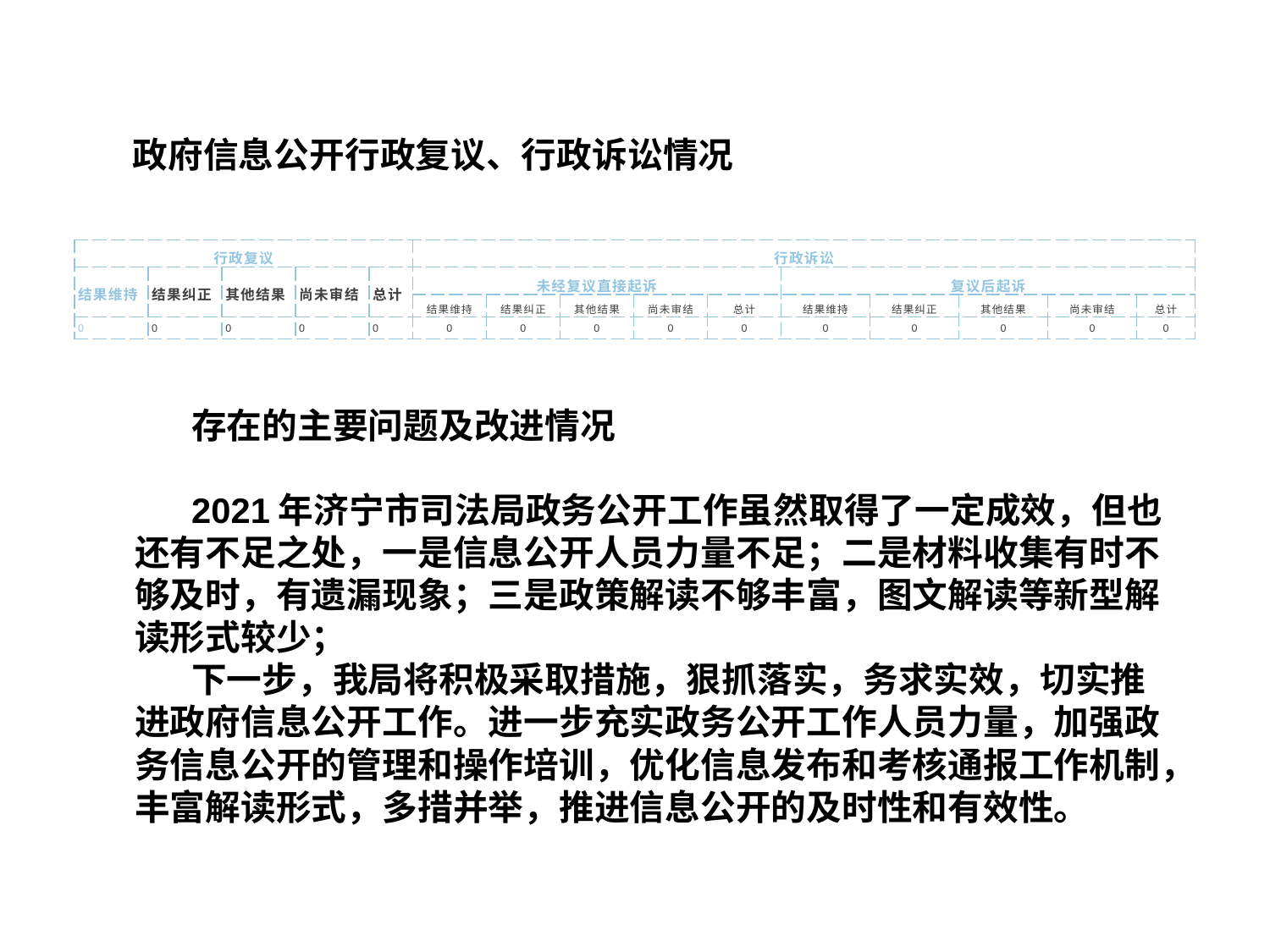

政府信息公开行政复议、行政诉讼情况
| 行政复议 |  |  |  |  | 行政诉讼 |  |  |  |  |  |  |  |  |  |
| --- | --- | --- | --- | --- | --- | --- | --- | --- | --- | --- | --- | --- | --- | --- |
| 结果维持 | 结果纠正 | 其他结果 | 尚未审结 | 总计 | 未经复议直接起诉 |  |  |  |  | 复议后起诉 |  |  |  |  |
|  |  |  |  |  | 结果维持 | 结果纠正 | 其他结果 | 尚未审结 | 总计 | 结果维持 | 结果纠正 | 其他结果 | 尚未审结 | 总计 |
| 0 | 0 | 0 | 0 | 0 | 0 | 0 | 0 | 0 | 0 | 0 | 0 | 0 | 0 | 0 |
存在的主要问题及改进情况
2021年济宁市司法局政务公开工作虽然取得了一定成效，但也还有不足之处，一是信息公开人员力量不足；二是材料收集有时不够及时，有遗漏现象；三是政策解读不够丰富，图文解读等新型解读形式较少；下一步，我局将积极采取措施，狠抓落实，务求实效，切实推进政府信息公开工作。进一步充实政务公开工作人员力量，加强政务信息公开的管理和操作培训，优化信息发布和考核通报工作机制，丰富解读形式，多措并举，推进信息公开的及时性和有效性。